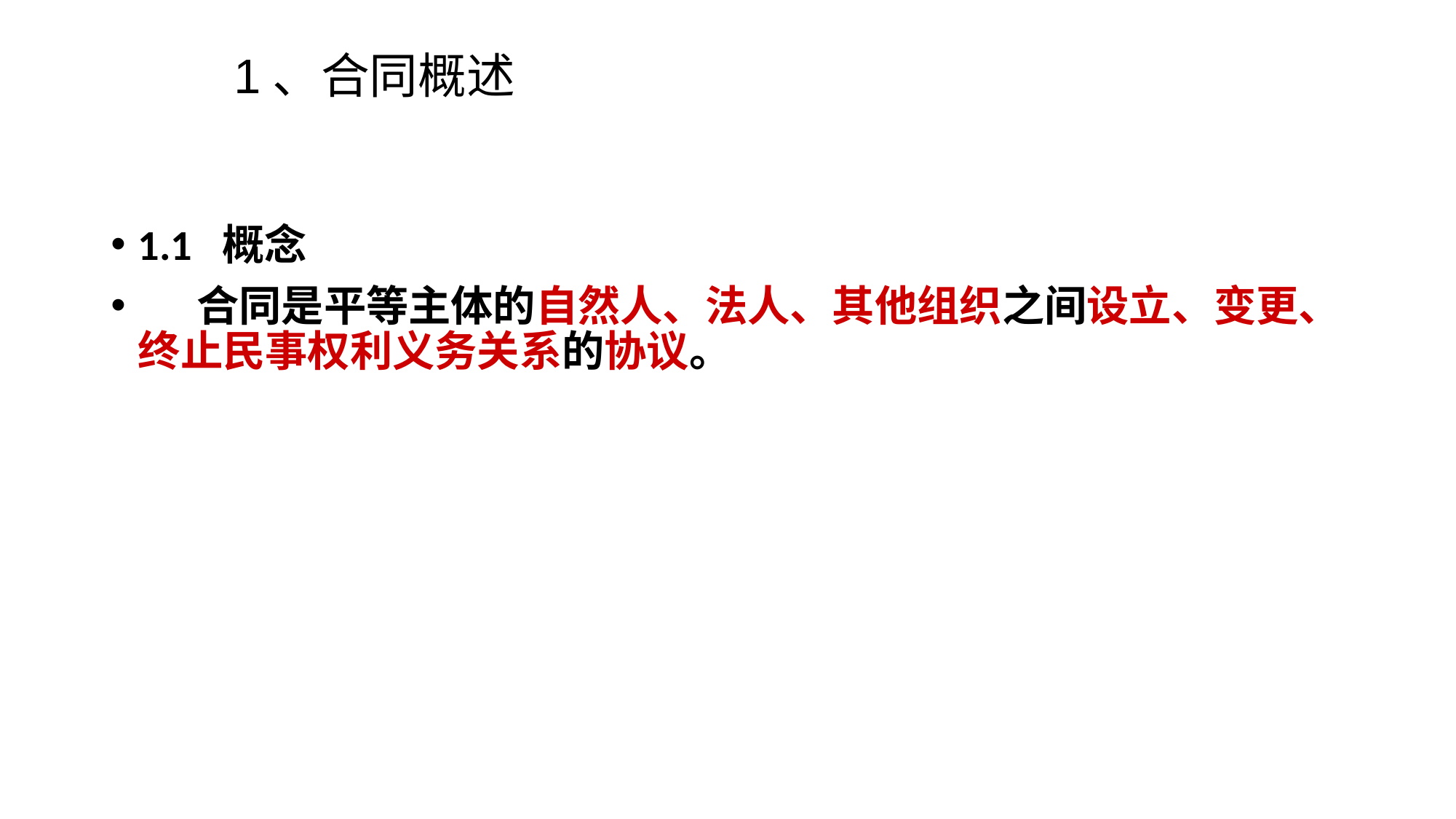

1、合同概述
1.1  概念
     合同是平等主体的自然人、法人、其他组织之间设立、变更、终止民事权利义务关系的协议。